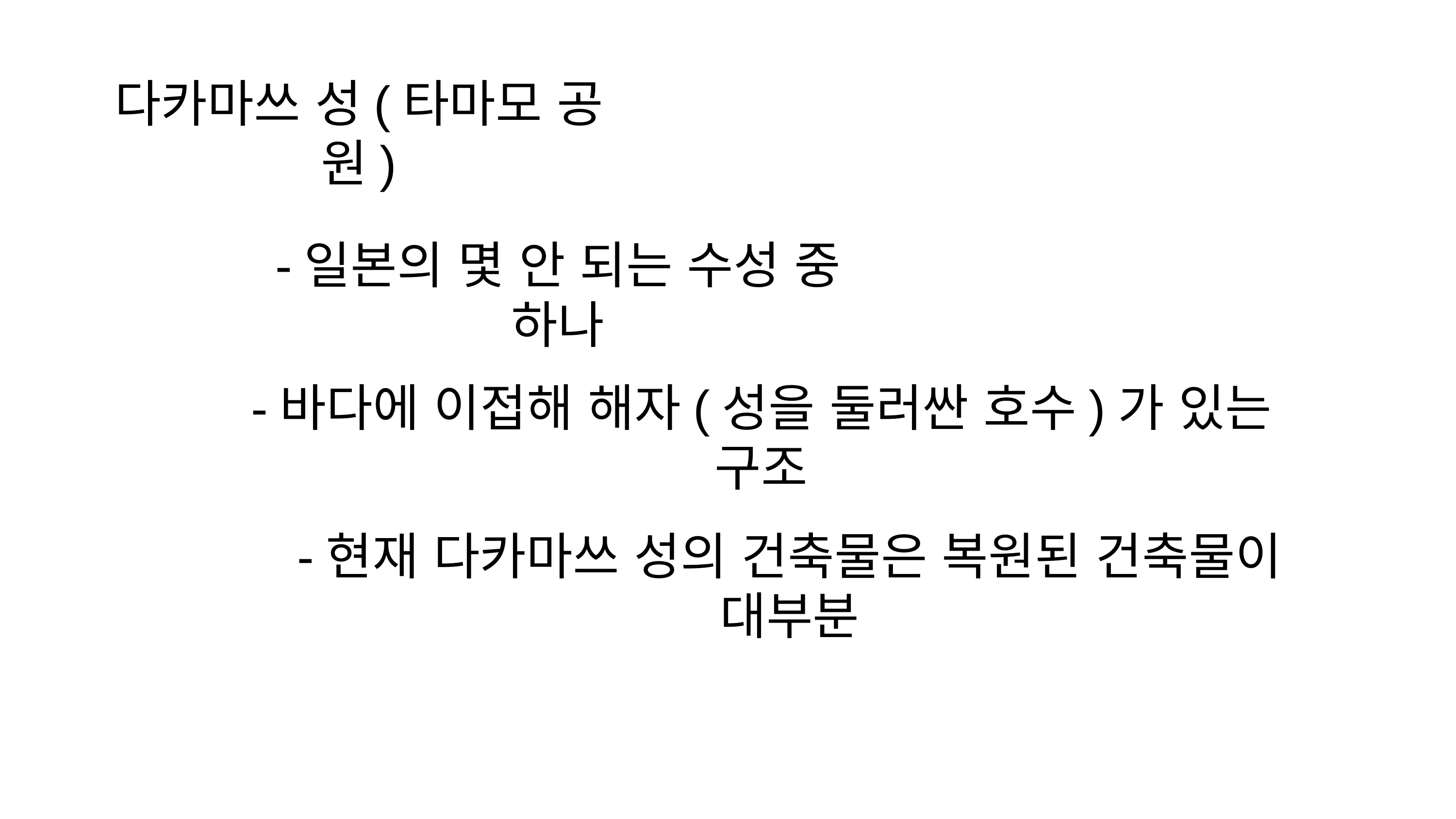

다카마쓰 성(타마모 공원)
-일본의 몇 안 되는 수성 중 하나
-바다에 이접해 해자(성을 둘러싼 호수)가 있는 구조
-현재 다카마쓰 성의 건축물은 복원된 건축물이 대부분